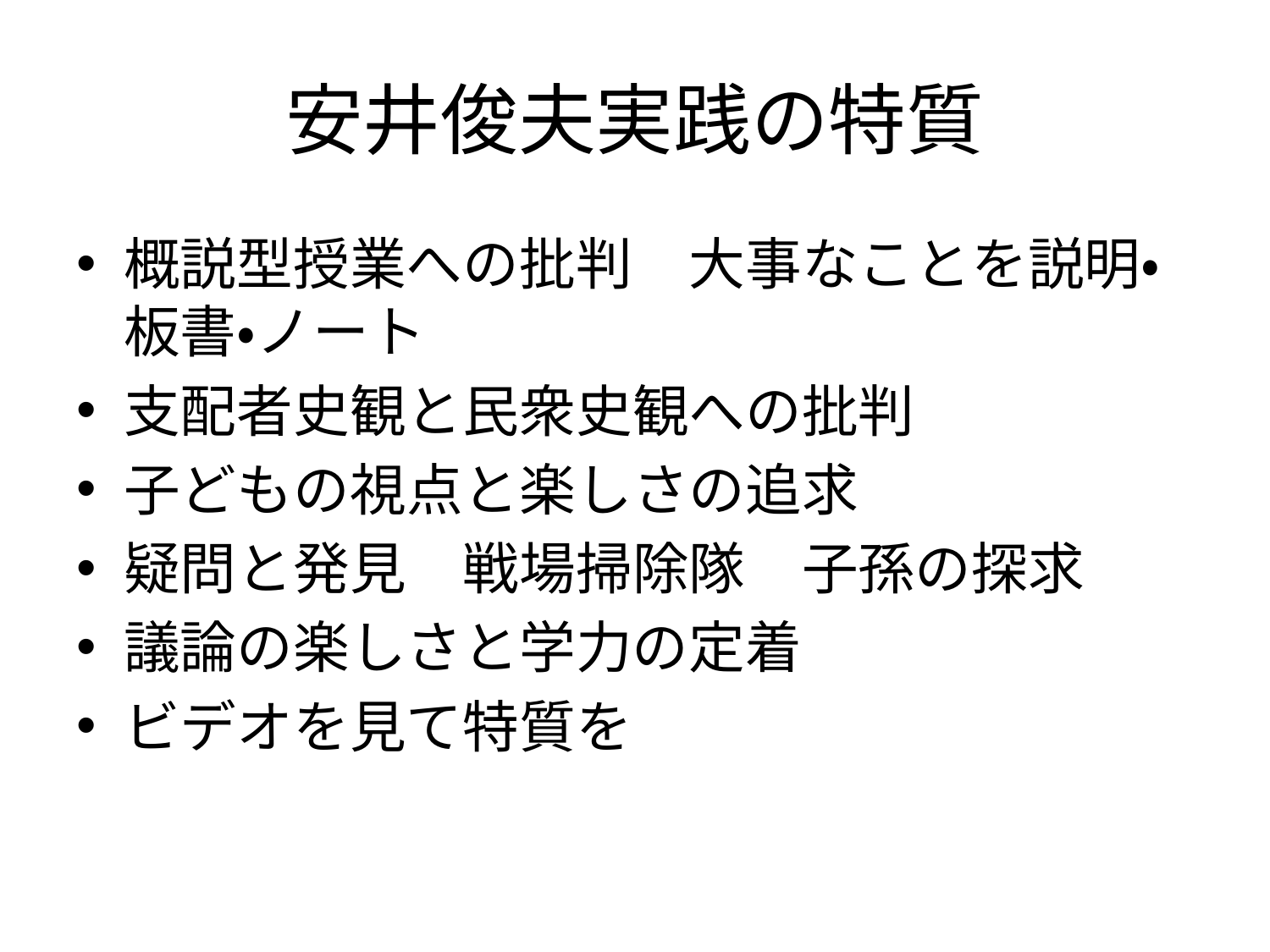

# 安井俊夫実践の特質
概説型授業への批判　大事なことを説明・板書・ノート
支配者史観と民衆史観への批判
子どもの視点と楽しさの追求
疑問と発見　戦場掃除隊　子孫の探求
議論の楽しさと学力の定着
ビデオを見て特質を